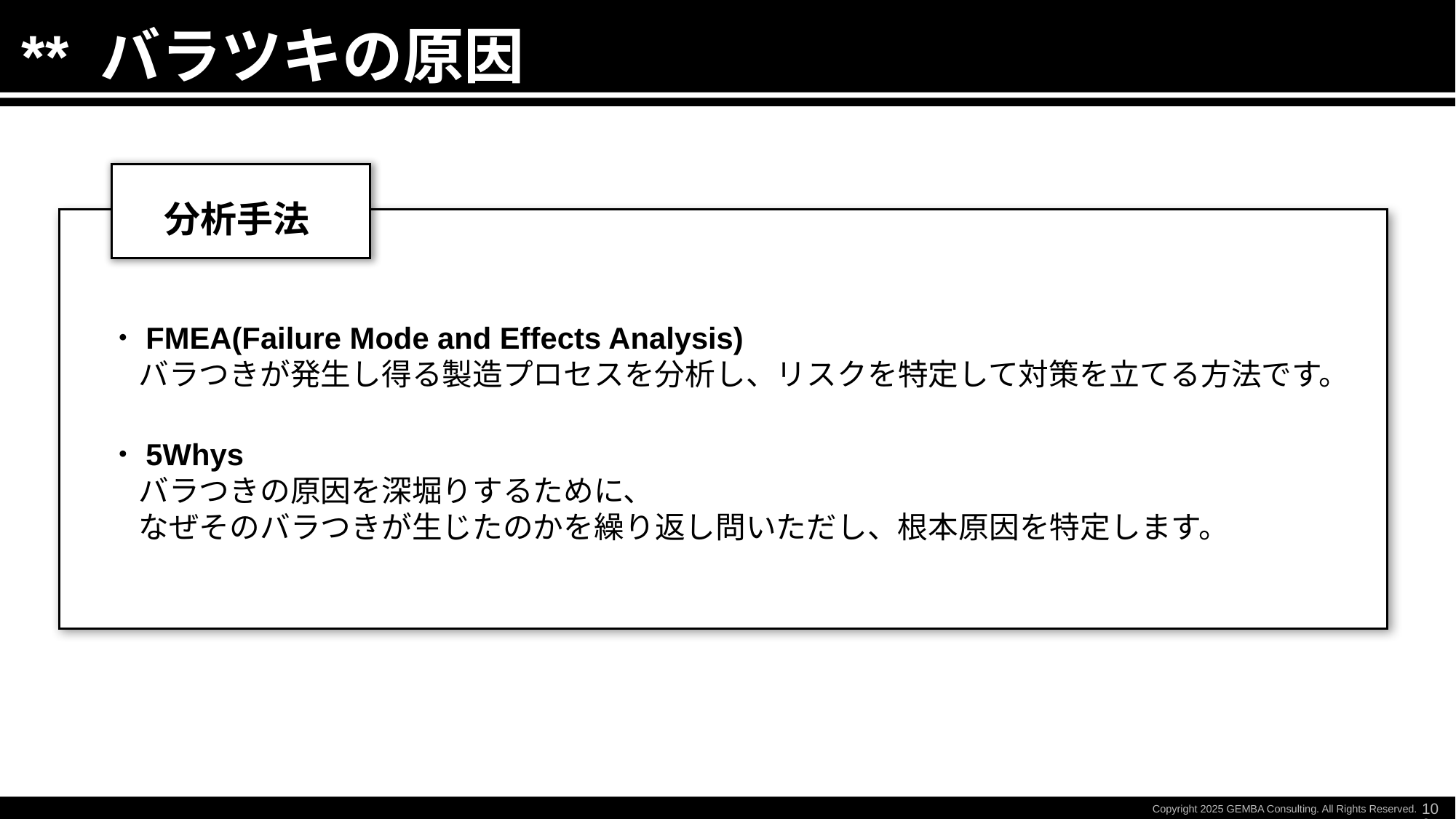

** バラツキの原因

分析手法

・FMEA(Failure Mode and Effects Analysis)
　バラつきが発生し得る製造プロセスを分析し、リスクを特定して対策を立てる方法です。

・5Whys
　バラつきの原因を深堀りするために、
　なぜそのバラつきが生じたのかを繰り返し問いただし、根本原因を特定します。
100